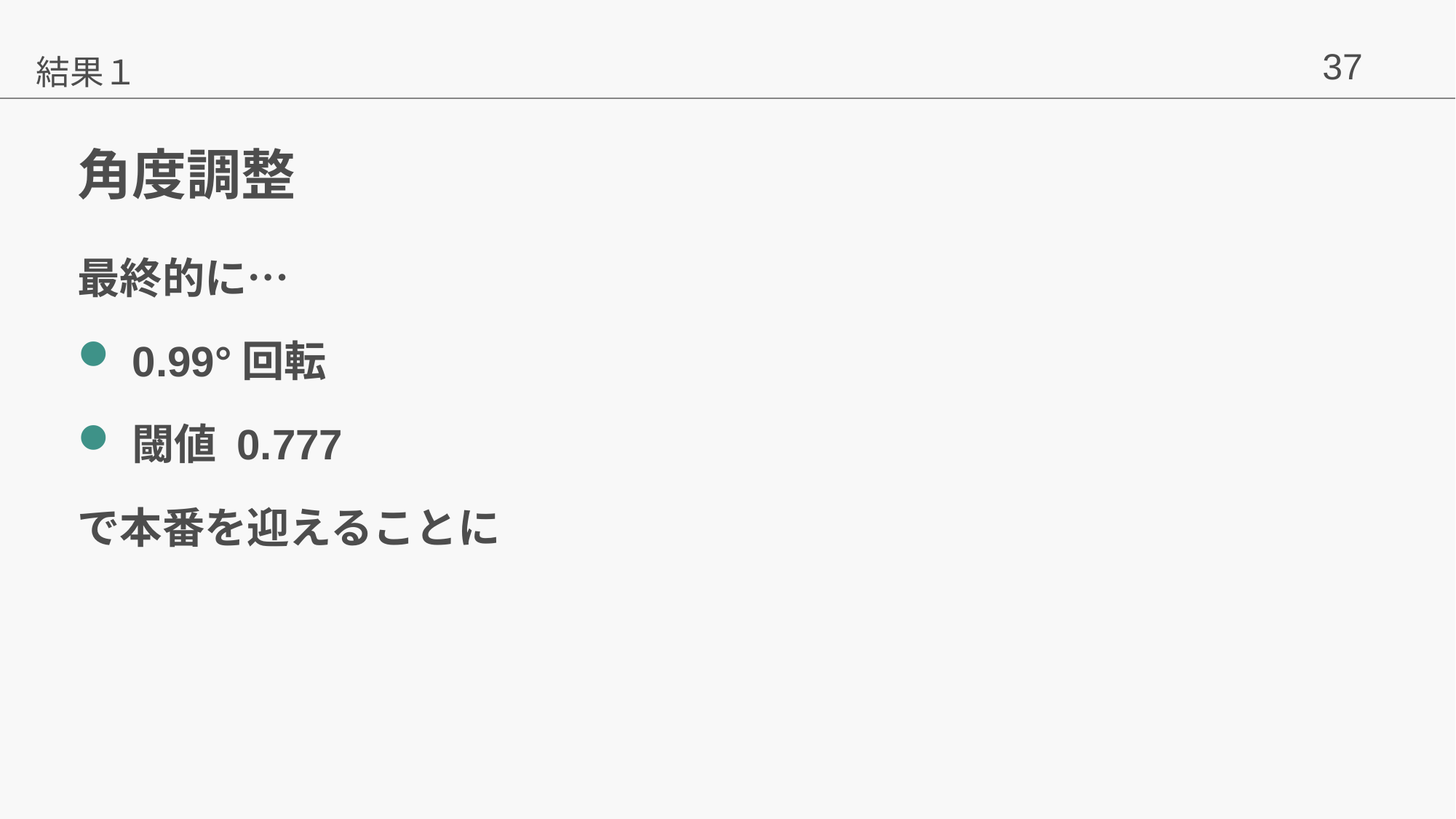

結果１
# 角度調整
最終的に…
0.99°回転
閾値 0.777
で本番を迎えることに